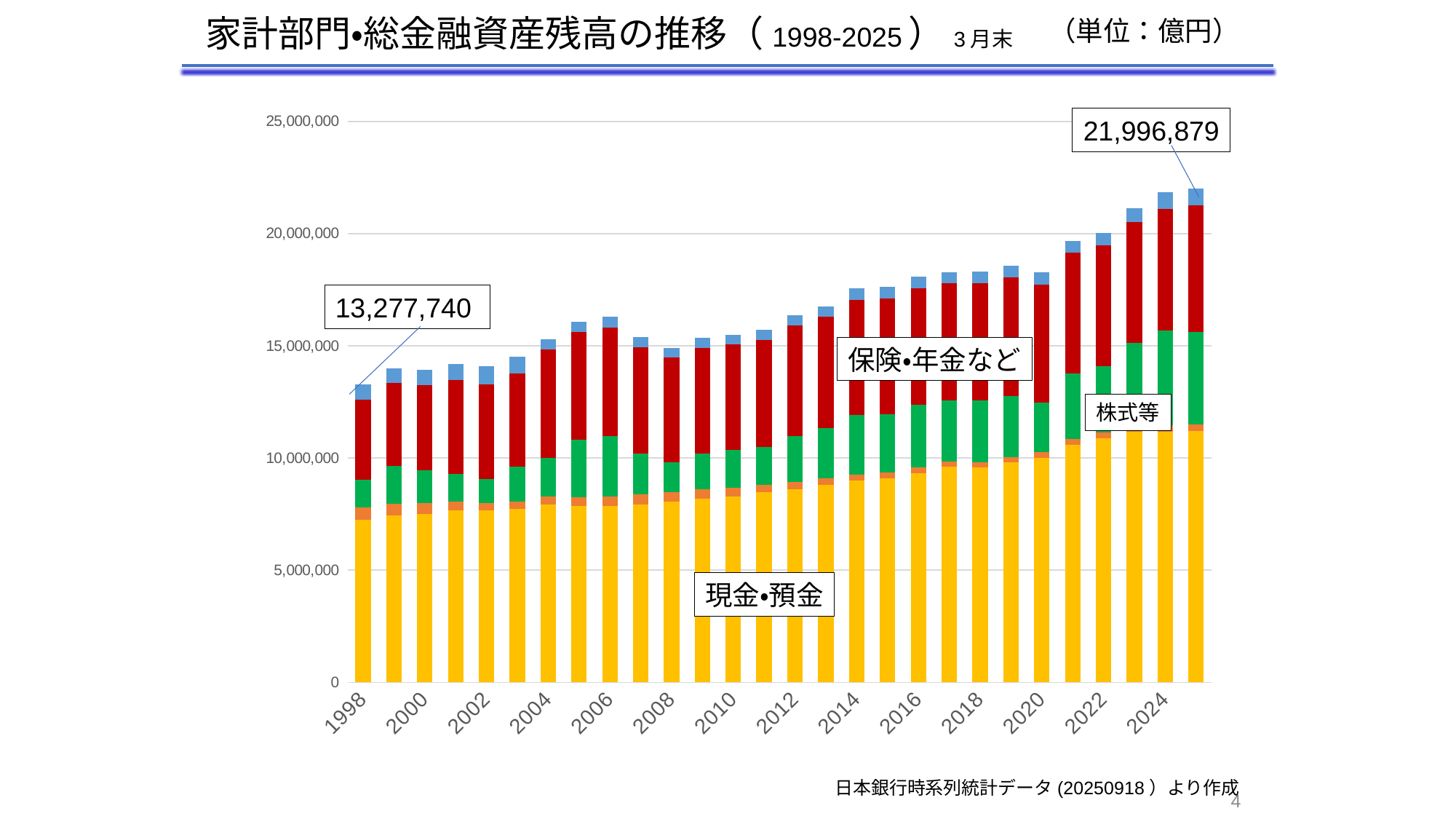

家計部門・総金融資産残高の推移（1998-2025）3月末
（単位：億円）

### Chart

| Category | 現金・預金 | 債務証券 | 株式等 | 保険・年金など | その他の資産 |
|---|---|---|---|---|---|
| 1998 | 7237920.0 | 552013.0 | 1225536.0 | 3589229.0 | 673042.0 |
| 1999 | 7447381.0 | 505716.0 | 1702600.0 | 3698712.0 | 656702.0 |
| 2000 | 7514288.0 | 480797.0 | 1468536.0 | 3776240.0 | 701548.0 |
| 2001 | 7654295.0 | 418026.0 | 1229510.0 | 4186319.0 | 687836.0 |
| 2002 | 7656957.0 | 341711.0 | 1059518.0 | 4232745.0 | 801641.0 |
| 2003 | 7723379.0 | 322299.0 | 1577987.0 | 4130719.0 | 765482.0 |
| 2004 | 7911393.0 | 371034.0 | 1736773.0 | 4806323.0 | 472107.0 |
| 2005 | 7864435.0 | 403474.0 | 2538035.0 | 4817709.0 | 444895.0 |
| 2006 | 7869099.0 | 429418.0 | 2694459.0 | 4829493.0 | 470500.0 |
| 2007 | 7939890.0 | 436583.0 | 1812191.0 | 4739191.0 | 453801.0 |
| 2008 | 8060030.0 | 422686.0 | 1327976.0 | 4660045.0 | 436508.0 |
| 2009 | 8190118.0 | 410797.0 | 1611541.0 | 4700114.0 | 458399.0 |
| 2010 | 8292830.0 | 373868.0 | 1677481.0 | 4706945.0 | 439994.0 |
| 2011 | 8478765.0 | 339319.0 | 1677797.0 | 4763173.0 | 444932.0 |
| 2012 | 8624943.0 | 307857.0 | 2038517.0 | 4924704.0 | 461130.0 |
| 2013 | 8802344.0 | 282859.0 | 2262606.0 | 4951081.0 | 468333.0 |
| 2014 | 8987488.0 | 261560.0 | 2657031.0 | 5138064.0 | 515653.0 |
| 2015 | 9110607.0 | 255313.0 | 2595122.0 | 5163615.0 | 492297.0 |
| 2016 | 9324761.0 | 245446.0 | 2814355.0 | 5183100.0 | 512114.0 |
| 2017 | 9605473.0 | 232686.0 | 2719469.0 | 5220561.0 | 512016.0 |
| 2018 | 9591385.0 | 232453.0 | 2760019.0 | 5218721.0 | 506131.0 |
| 2019 | 9795927.0 | 250857.0 | 2725623.0 | 5273469.0 | 511615.0 |
| 2020 | 9999568.0 | 264313.0 | 2198018.0 | 5270863.0 | 547813.0 |
| 2021 | 10573653.0 | 264987.0 | 2940798.0 | 5382593.0 | 517699.0 |
| 2022 | 10880617.0 | 256190.0 | 2963080.0 | 5381767.0 | 562933.0 |
| 2023 | 11174473.0 | 275196.0 | 3679755.0 | 5379359.0 | 639792.0 |
| 2024 | 11185028.0 | 294781.0 | 4190143.0 | 5419935.0 | 768913.0 |
| 2025 | 11197005.0 | 316438.0 | 4091859.0 | 5658066.0 | 733511.0 |
21,996,879
13,277,740
保険・年金など
株式等
現金・預金
日本銀行時系列統計データ(20250918）より作成
4